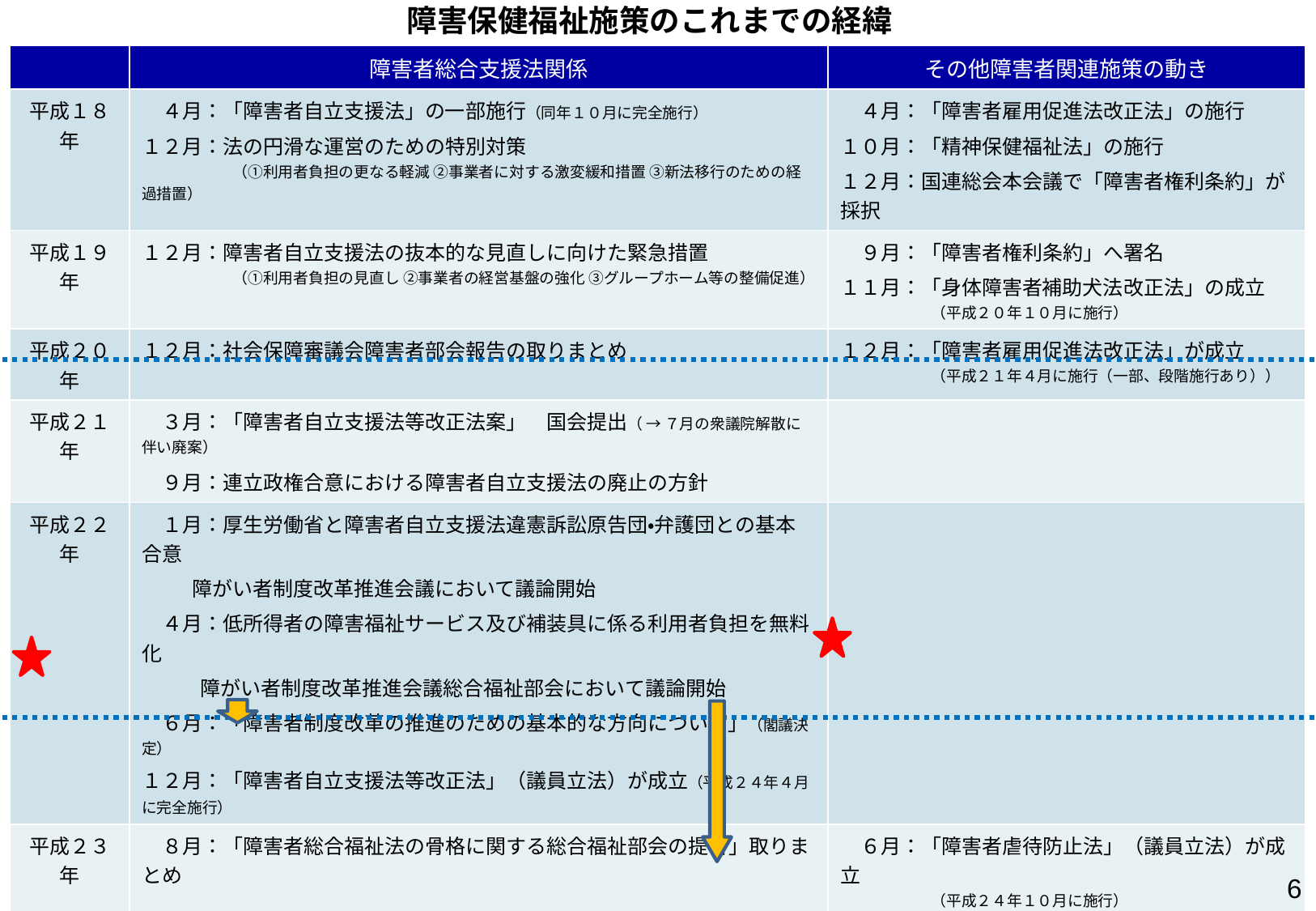

障害保健福祉施策のこれまでの経緯
|  | 障害者総合支援法関係 | その他障害者関連施策の動き |
| --- | --- | --- |
| 平成１８年 | ４月：「障害者自立支援法」の一部施行（同年１０月に完全施行） １２月：法の円滑な運営のための特別対策 　　　　　　（①利用者負担の更なる軽減 ②事業者に対する激変緩和措置 ③新法移行のための経過措置） | ４月：「障害者雇用促進法改正法」の施行 １０月：「精神保健福祉法」の施行 １２月：国連総会本会議で「障害者権利条約」が採択 |
| 平成１９年 | １２月：障害者自立支援法の抜本的な見直しに向けた緊急措置 　　　　　　（①利用者負担の見直し ②事業者の経営基盤の強化 ③グループホーム等の整備促進） | ９月：「障害者権利条約」へ署名 １１月：「身体障害者補助犬法改正法」の成立 　　　　　　（平成２０年１０月に施行） |
| 平成２０年 | １２月：社会保障審議会障害者部会報告の取りまとめ | １２月：「障害者雇用促進法改正法」が成立 　　　　　　（平成２１年４月に施行（一部、段階施行あり）） |
| 平成２１年 | ３月：「障害者自立支援法等改正法案」　国会提出（ → ７月の衆議院解散に伴い廃案） 　９月：連立政権合意における障害者自立支援法の廃止の方針 |  |
| 平成２２年 | １月：厚生労働省と障害者自立支援法違憲訴訟原告団・弁護団との基本合意 障がい者制度改革推進会議において議論開始 　４月：低所得者の障害福祉サービス及び補装具に係る利用者負担を無料化 障がい者制度改革推進会議総合福祉部会において議論開始 　６月：「障害者制度改革の推進のための基本的な方向について」（閣議決定） １２月：「障害者自立支援法等改正法」（議員立法）が成立（平成２４年４月に完全施行） |  |
| 平成２３年 | ８月：「障害者総合福祉法の骨格に関する総合福祉部会の提言」取りまとめ | ６月：「障害者虐待防止法」（議員立法）が成立 　　　　　　（平成２４年１０月に施行）　 　７月：「障害者基本法改正法」が成立（同年８月に施行） |
| 平成２４年 | ６月：「障害者総合支援法」が成立（平成２５年４月（一部、平成２６年４月）に施行) | ６月：「障害者優先調達推進法」（議員立法）が成立 　　　　　　（平成２５年４月に施行） |
| 平成２５年 | ４月：基本理念の追加、障害者の範囲の見直し等について施行 | ６月：「精神保健福祉法改正法」が成立 　　　　　　（平成２６年４月（一部、平成２８年４月）に施行予定) 　　　　 「障害者差別解消法」が成立 　　　　　　（平成２８年４月に施行予定） 　　　　 「障害者雇用促進法改正法」が成立 　　　　　　（平成２８年４月（一部、平成３０年４月）に施行予定） |
| 平成２６年 | ４月：障害支援区分、ケアホームとグループホームの一元化等について施行 | １月：「障害者権利条約」を批准 |

6